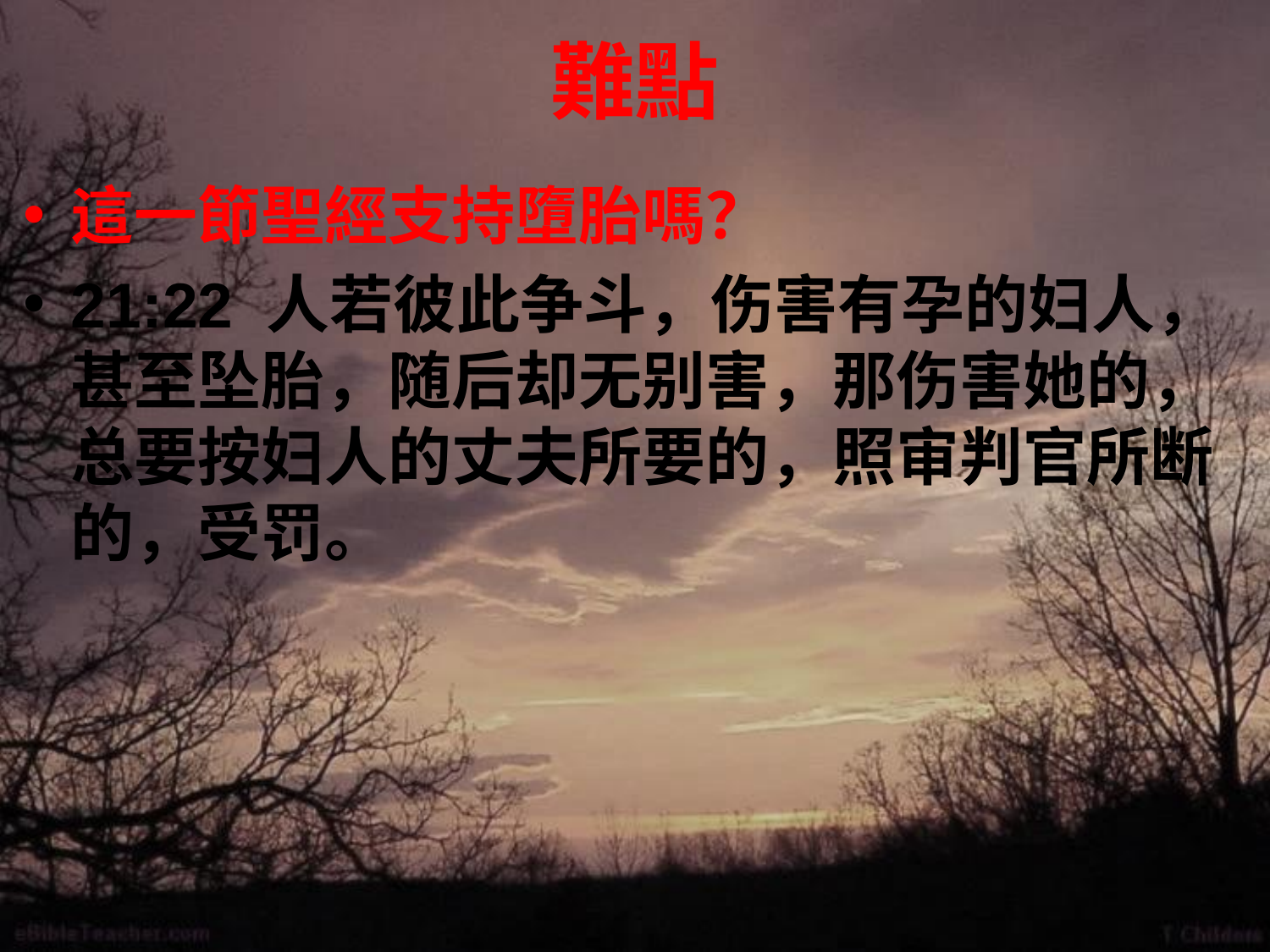

# 難點
這一節聖經支持墮胎嗎？
21:22 人若彼此争斗，伤害有孕的妇人，甚至坠胎，随后却无别害，那伤害她的，总要按妇人的丈夫所要的，照审判官所断的，受罚。